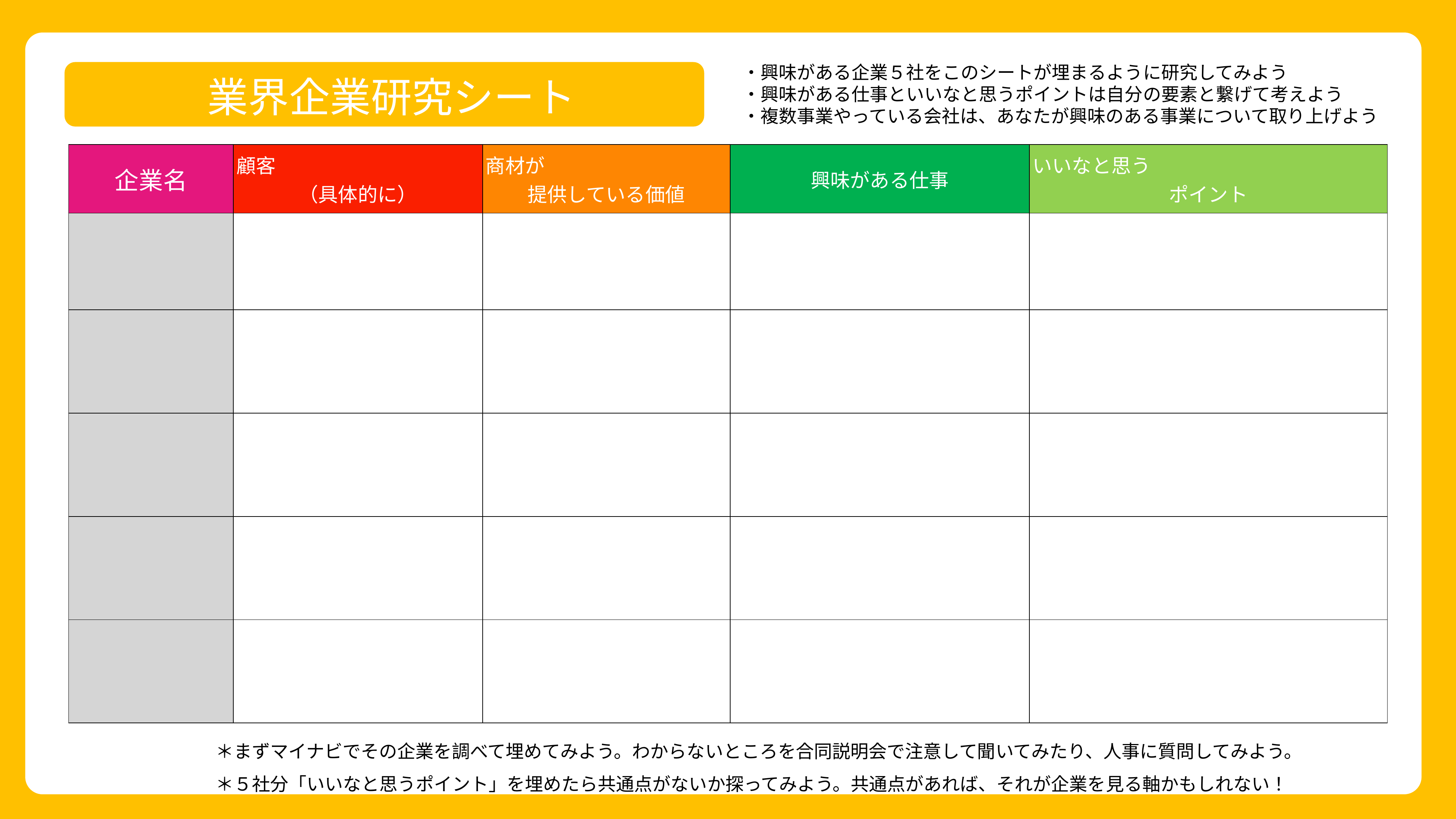

・興味がある企業５社をこのシートが埋まるように研究してみよう
・興味がある仕事といいなと思うポイントは自分の要素と繋げて考えよう
・複数事業やっている会社は、あなたが興味のある事業について取り上げよう

業界企業研究シート
| 企業名 | 顧客 （具体的に） | 商材が 提供している価値 | 興味がある仕事 | いいなと思う ポイント |
| --- | --- | --- | --- | --- |
|  |  |  |  |  |
|  |  |  |  |  |
|  |  |  |  |  |
|  |  |  |  |  |
|  |  |  |  |  |
＊まずマイナビでその企業を調べて埋めてみよう。わからないところを合同説明会で注意して聞いてみたり、人事に質問してみよう。
＊５社分「いいなと思うポイント」を埋めたら共通点がないか探ってみよう。共通点があれば、それが企業を見る軸かもしれない！